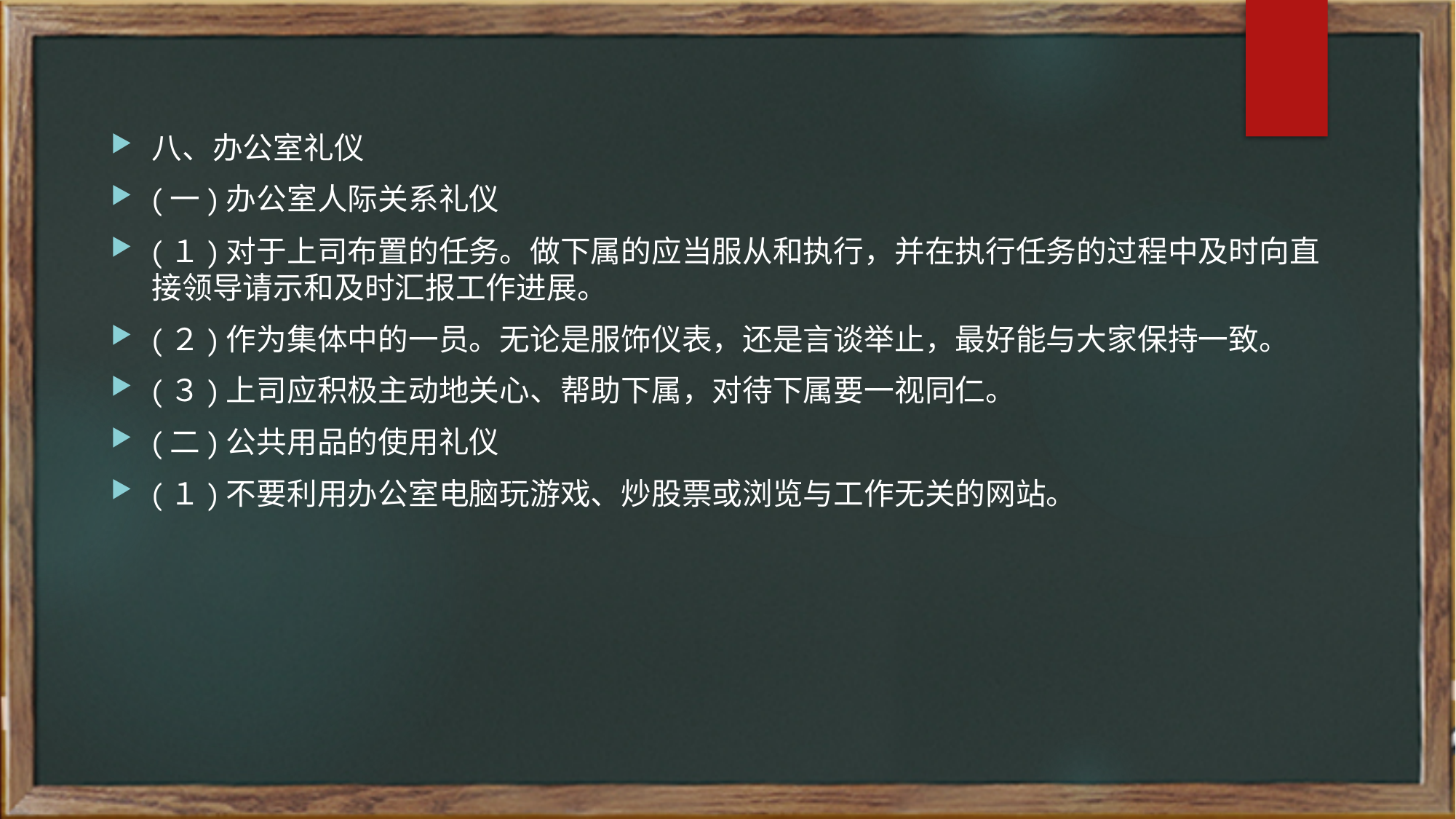

八、办公室礼仪
(一)办公室人际关系礼仪
(１)对于上司布置的任务。做下属的应当服从和执行，并在执行任务的过程中及时向直接领导请示和及时汇报工作进展。
(２)作为集体中的一员。无论是服饰仪表，还是言谈举止，最好能与大家保持一致。
(３)上司应积极主动地关心、帮助下属，对待下属要一视同仁。
(二)公共用品的使用礼仪
(１)不要利用办公室电脑玩游戏、炒股票或浏览与工作无关的网站。